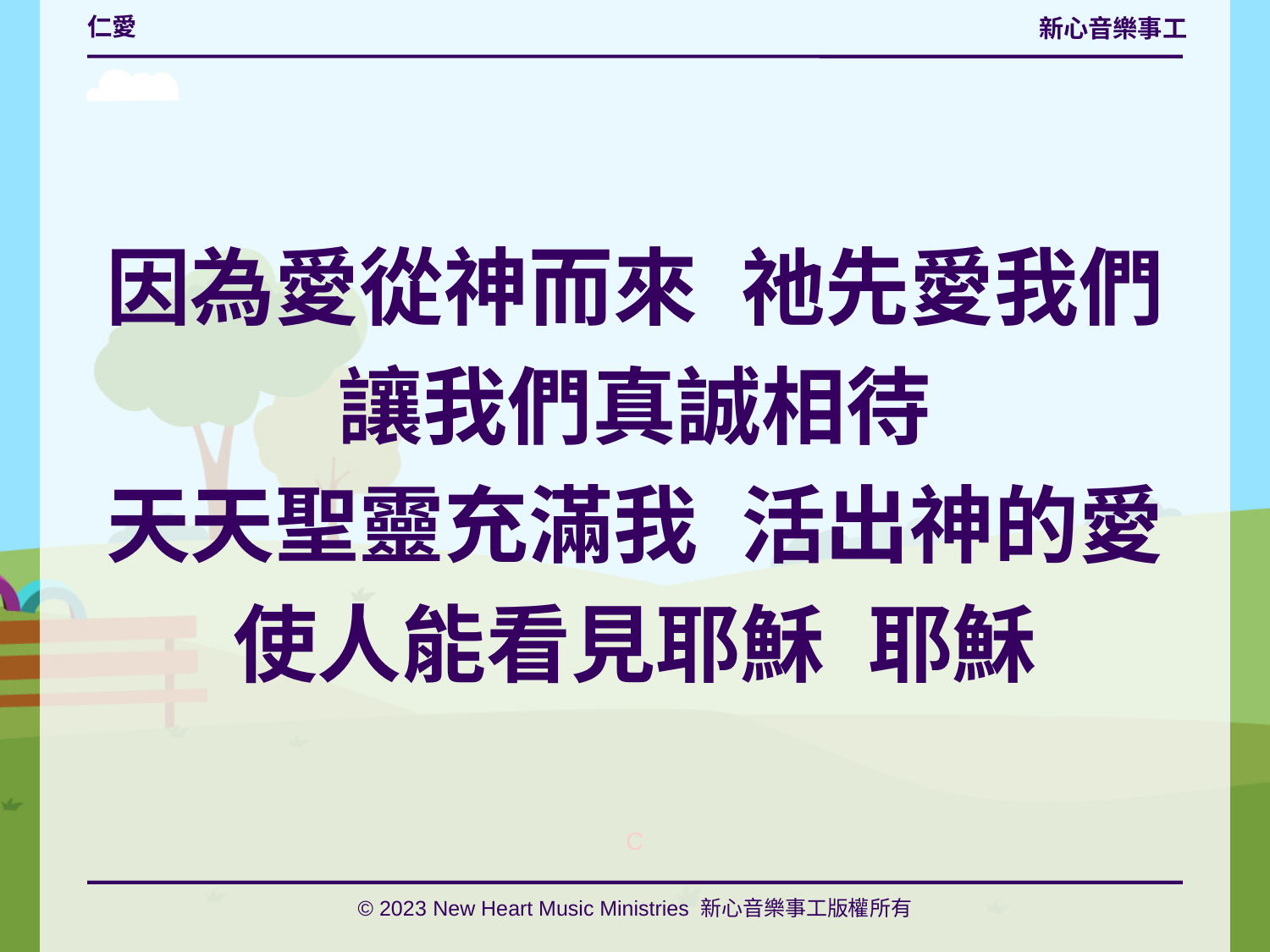

# 仁愛
因為愛從神而來	祂先愛我們
讓我們真誠相待
天天聖靈充滿我	活出神的愛
使人能看見耶穌 	耶穌
C
© 2023 New Heart Music Ministries 新心音樂事工版權所有